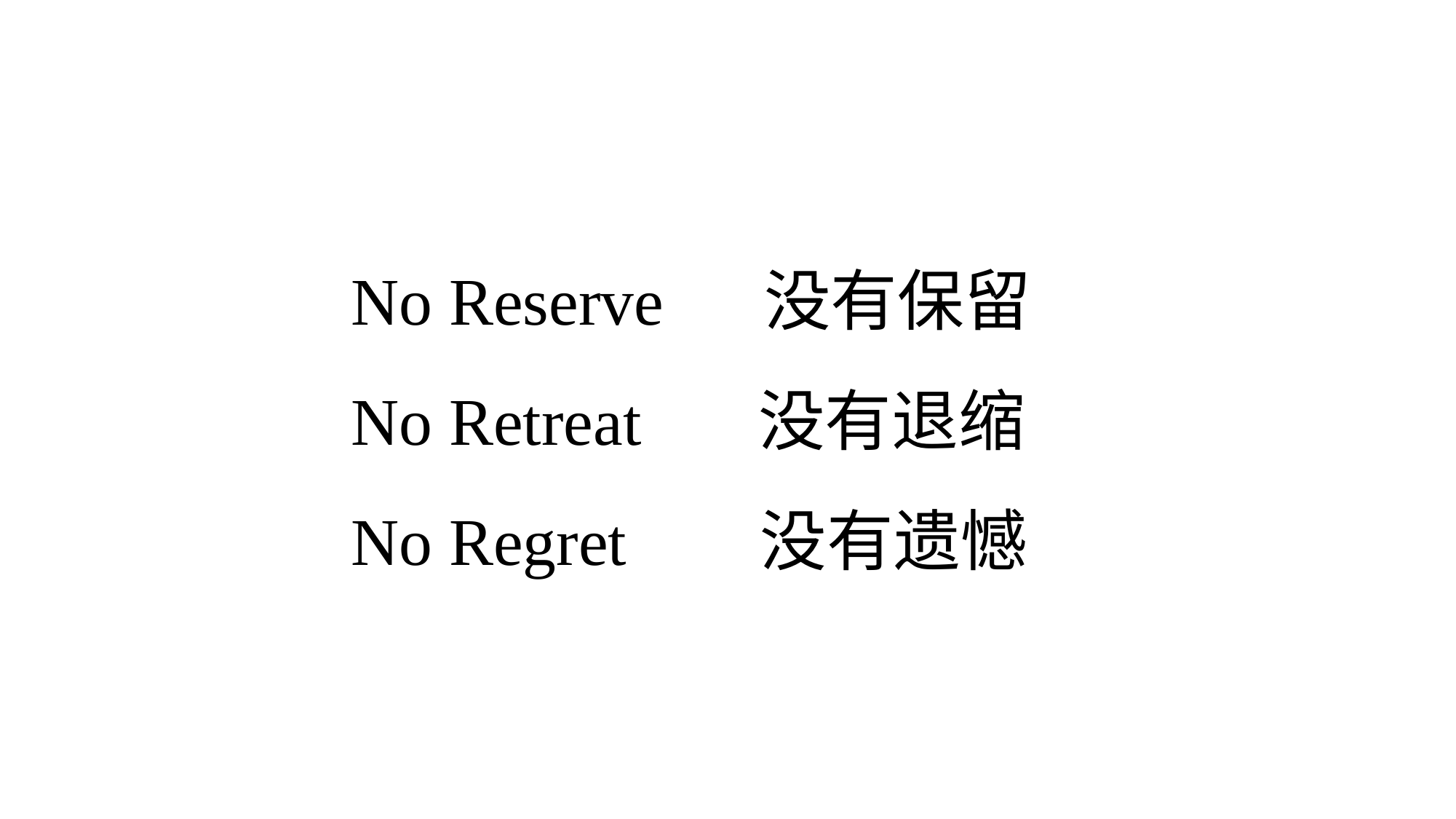

No Reserve     没有保留
No Retreat      没有退缩
No Regret       没有遗憾